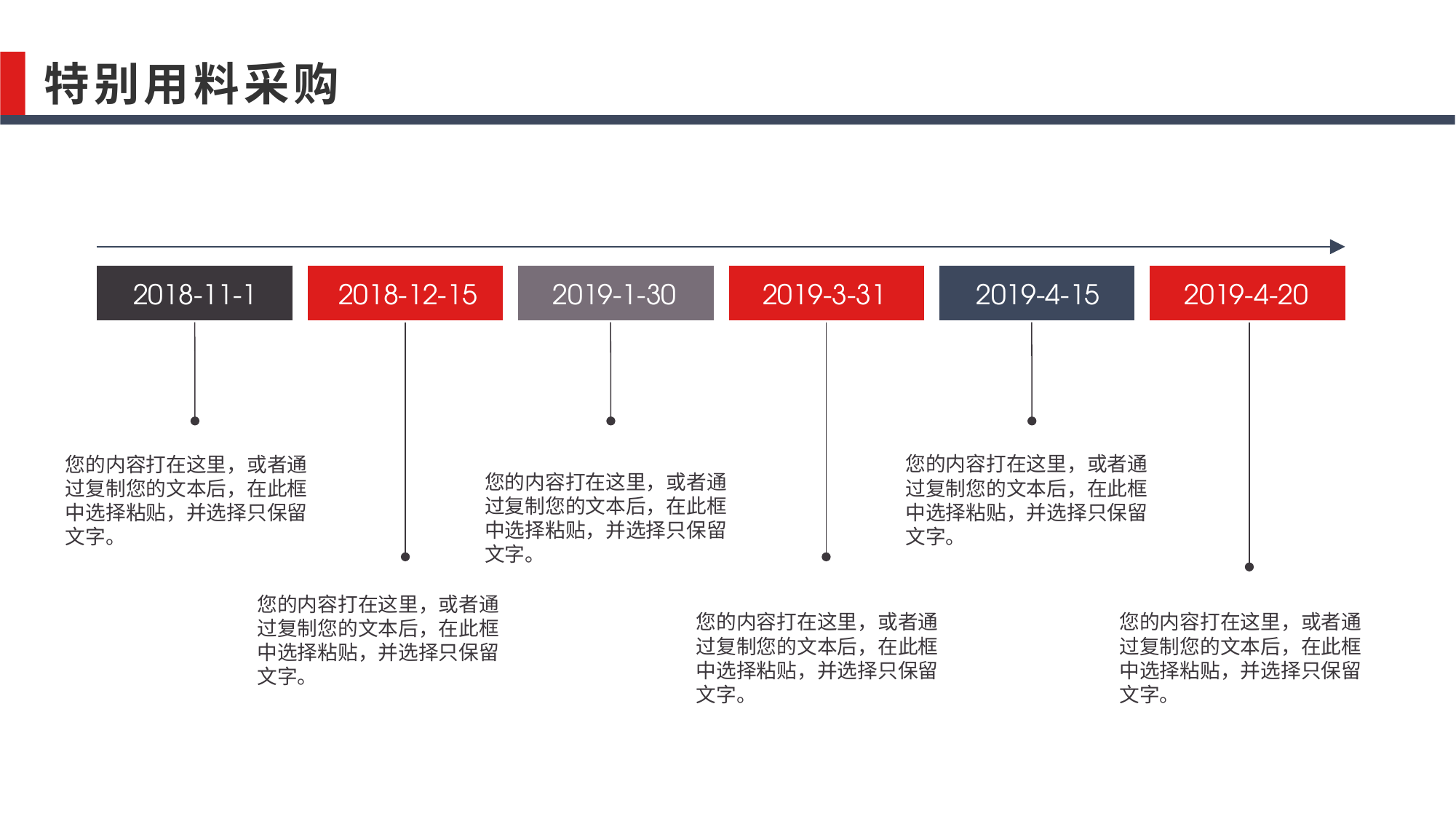

特别用料采购

2018-11-1
2018-12-15
2019-1-30
2019-3-31
2019-4-15
2019-4-20
您的内容打在这里，或者通过复制您的文本后，在此框中选择粘贴，并选择只保留文字。
您的内容打在这里，或者通过复制您的文本后，在此框中选择粘贴，并选择只保留文字。
您的内容打在这里，或者通过复制您的文本后，在此框中选择粘贴，并选择只保留文字。
您的内容打在这里，或者通过复制您的文本后，在此框中选择粘贴，并选择只保留文字。
您的内容打在这里，或者通过复制您的文本后，在此框中选择粘贴，并选择只保留文字。
您的内容打在这里，或者通过复制您的文本后，在此框中选择粘贴，并选择只保留文字。